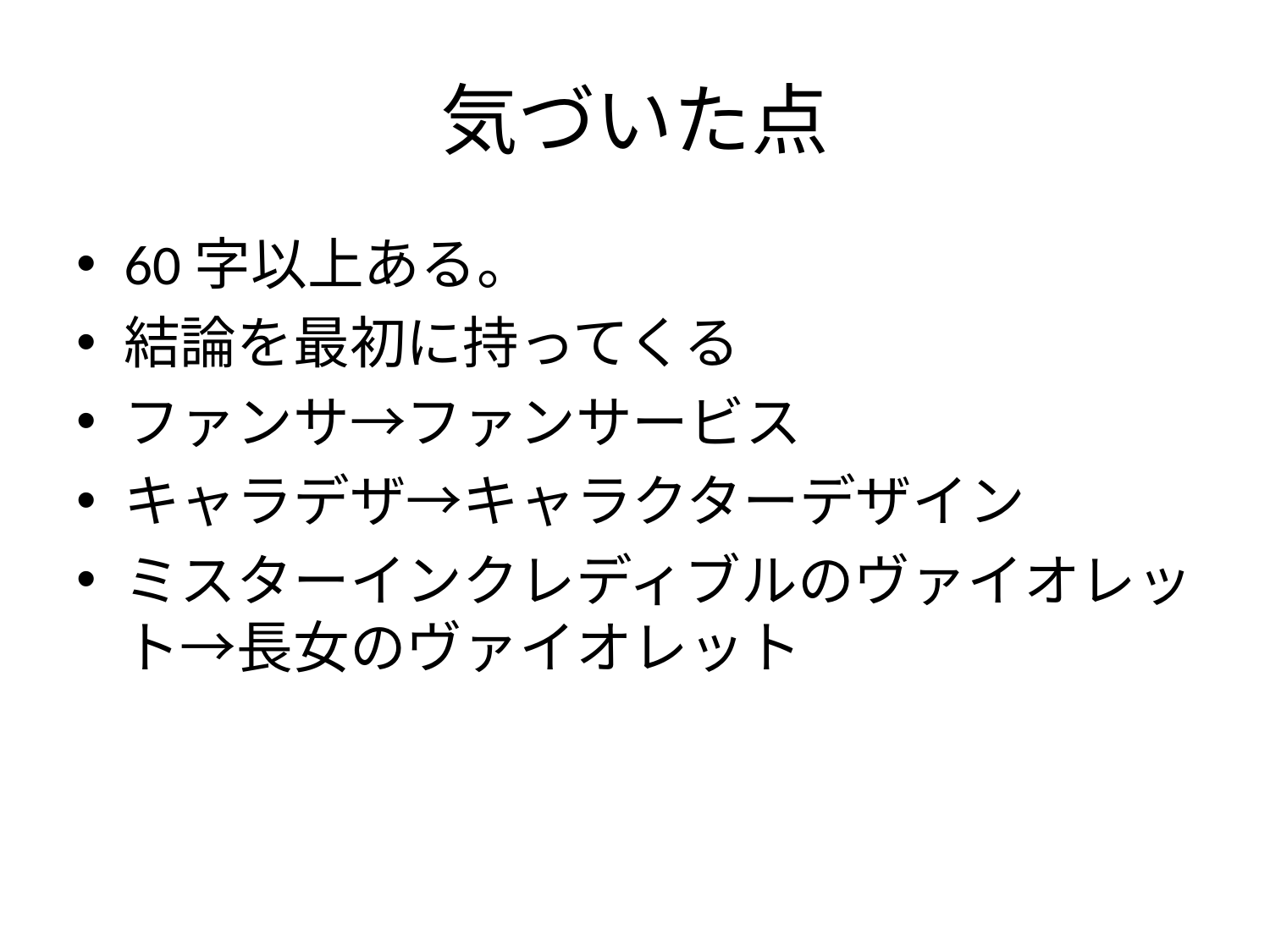

# 気づいた点
60字以上ある。
結論を最初に持ってくる
ファンサ→ファンサービス
キャラデザ→キャラクターデザイン
ミスターインクレディブルのヴァイオレット→長女のヴァイオレット